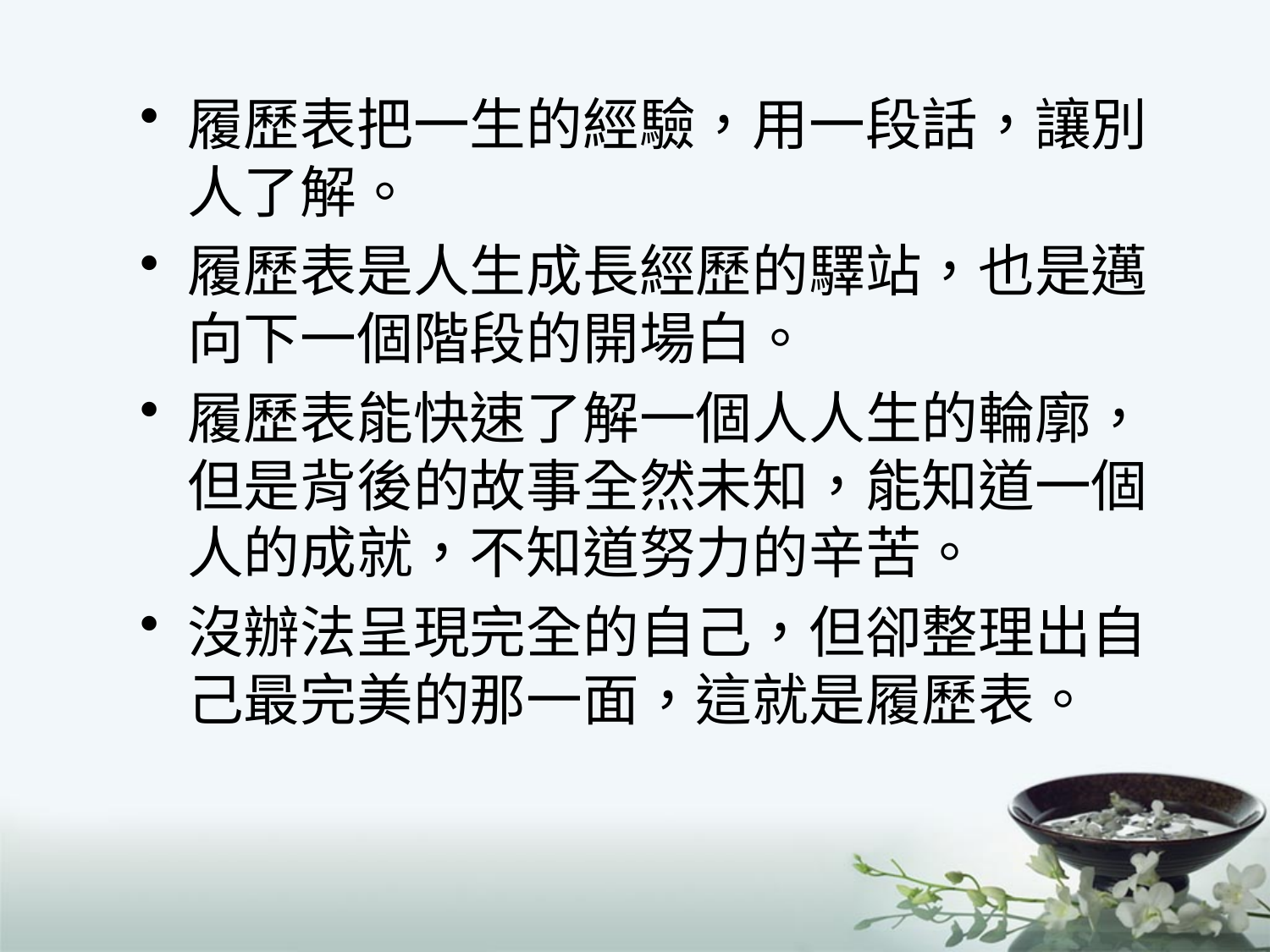

履歷表把一生的經驗，用一段話，讓別人了解。
履歷表是人生成長經歷的驛站，也是邁向下一個階段的開場白。
履歷表能快速了解一個人人生的輪廓，但是背後的故事全然未知，能知道一個人的成就，不知道努力的辛苦。
沒辦法呈現完全的自己，但卻整理出自己最完美的那一面，這就是履歷表。